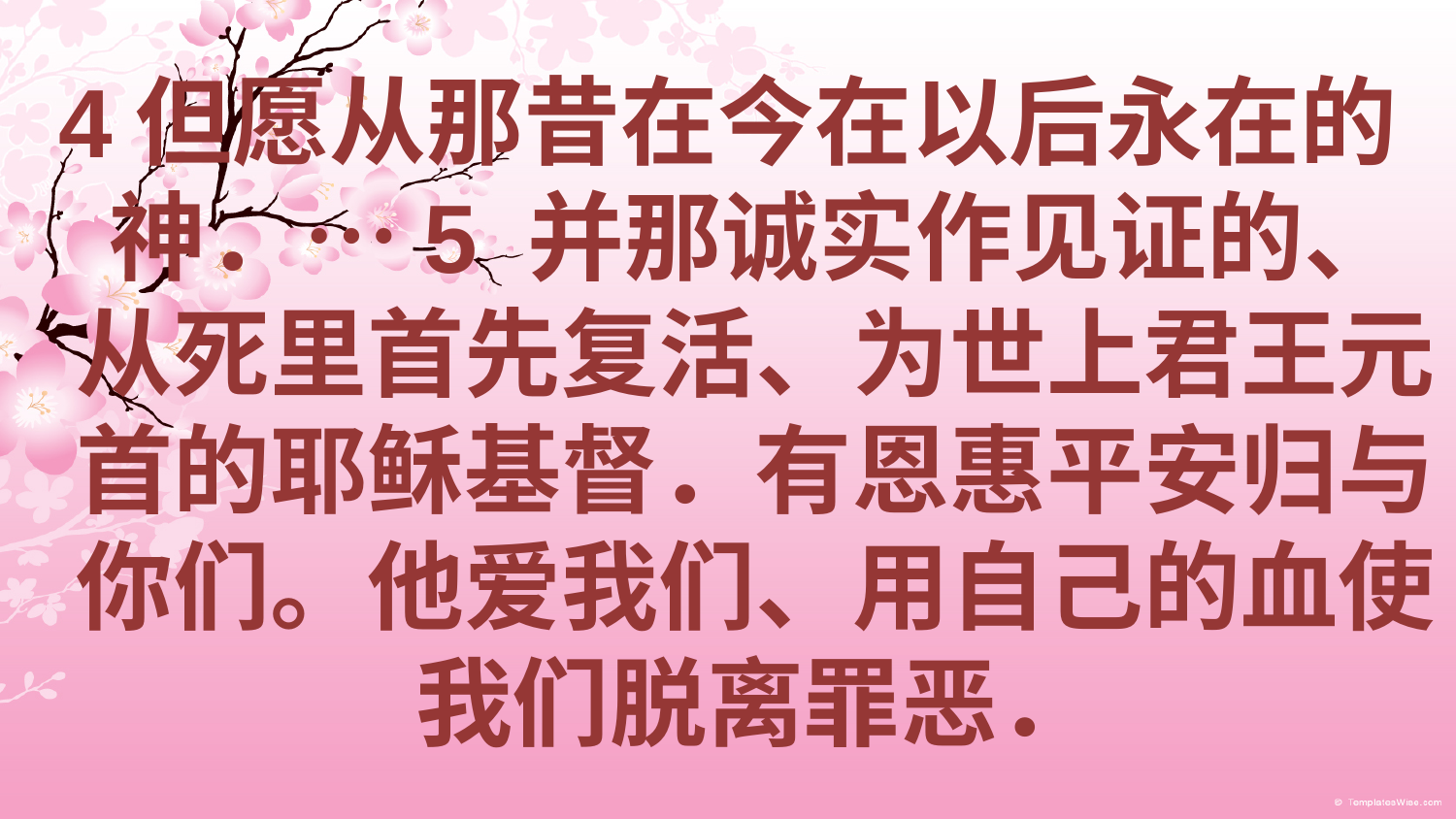

4但愿从那昔在今在以后永在的神．…5 并那诚实作见证的、从死里首先复活、为世上君王元首的耶稣基督．有恩惠平安归与你们。他爱我们、用自己的血使我们脱离罪恶．